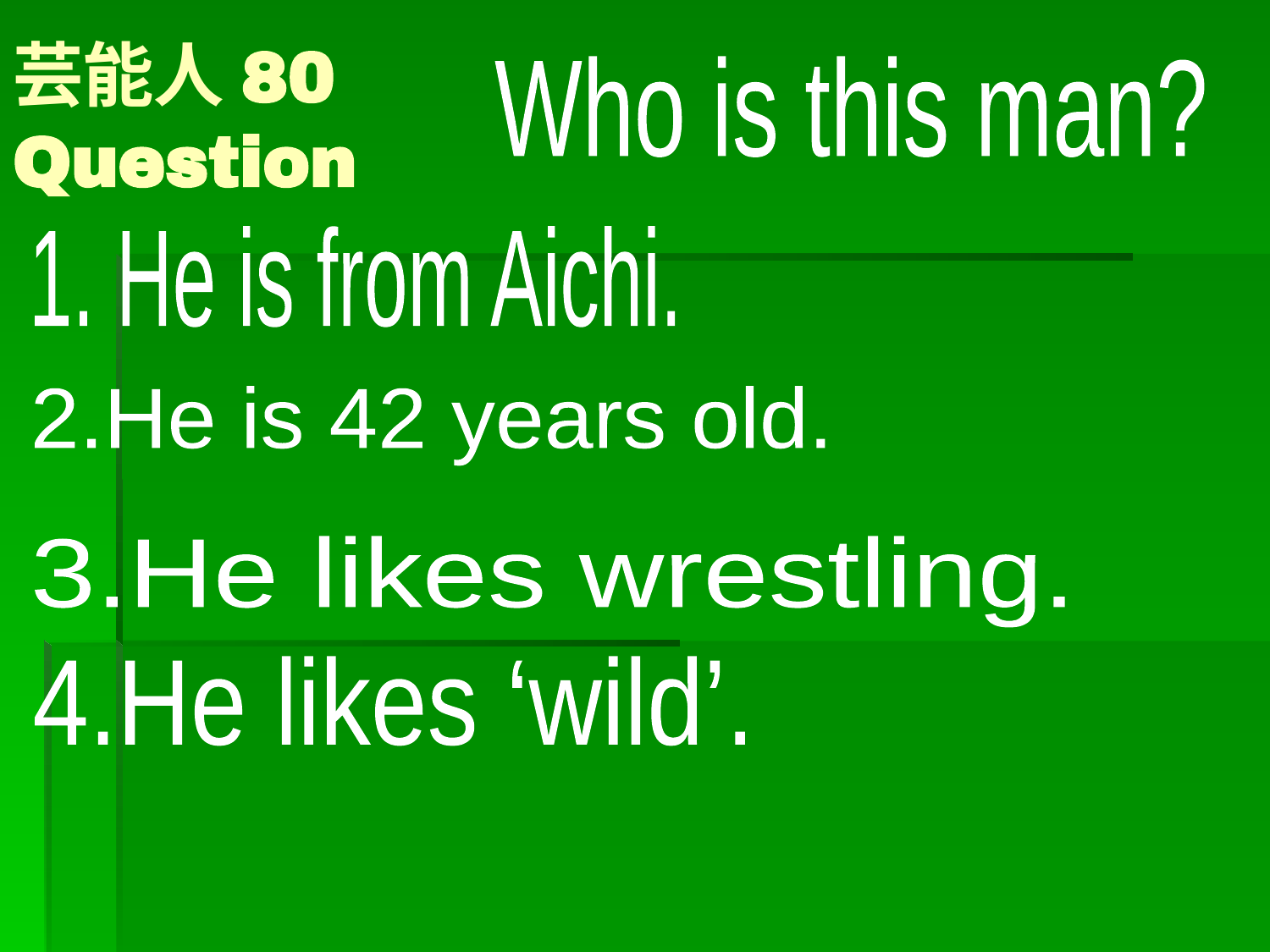

# 芸能人80 Question
Who is this man?
1. He is from Aichi.
2.He is 42 years old.
3.He likes wrestling.
4.He likes ‘wild’.